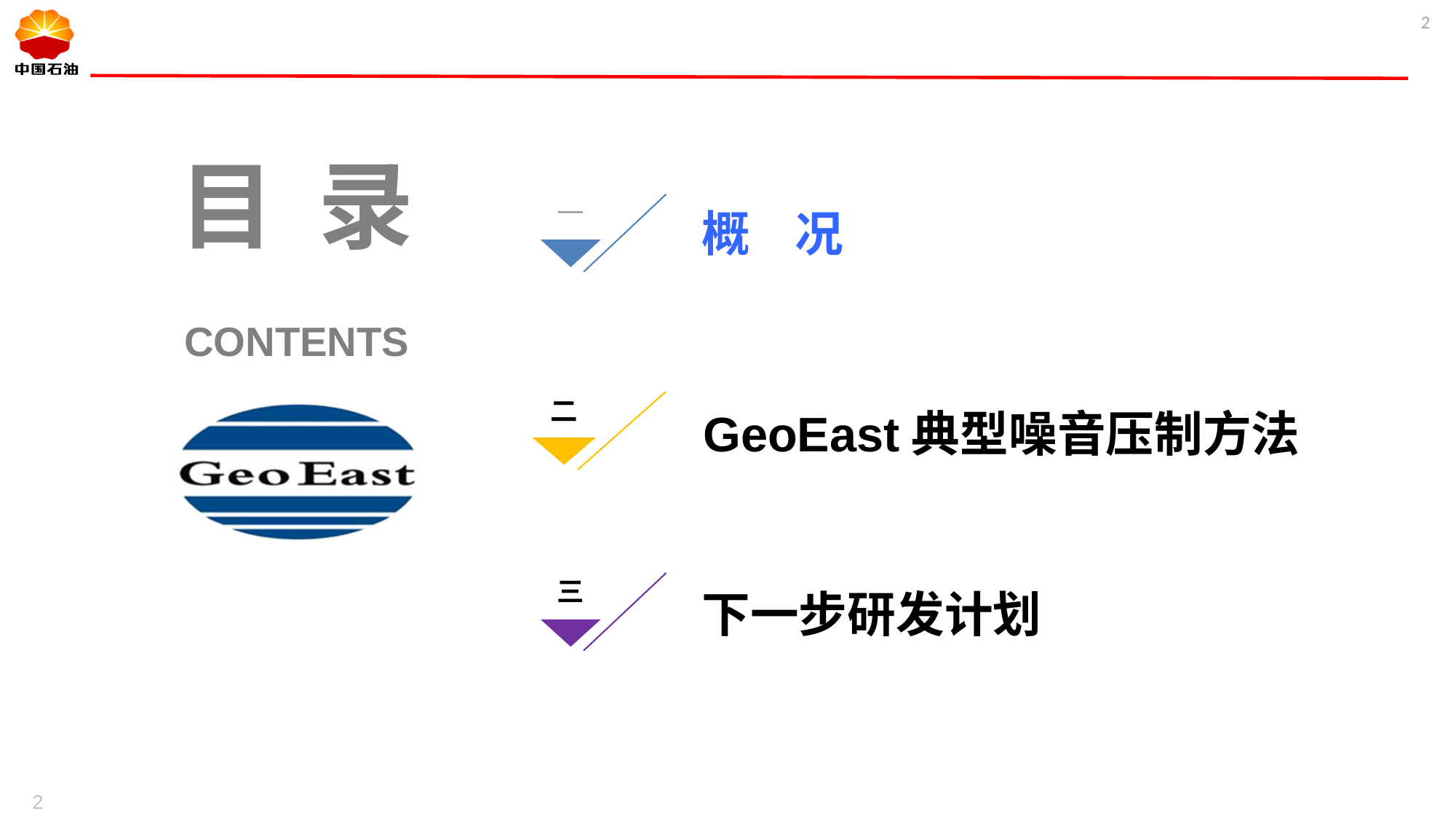

目  录
一

概    况
CONTENTS
二

GeoEast典型噪音压制方法

三

下一步研发计划